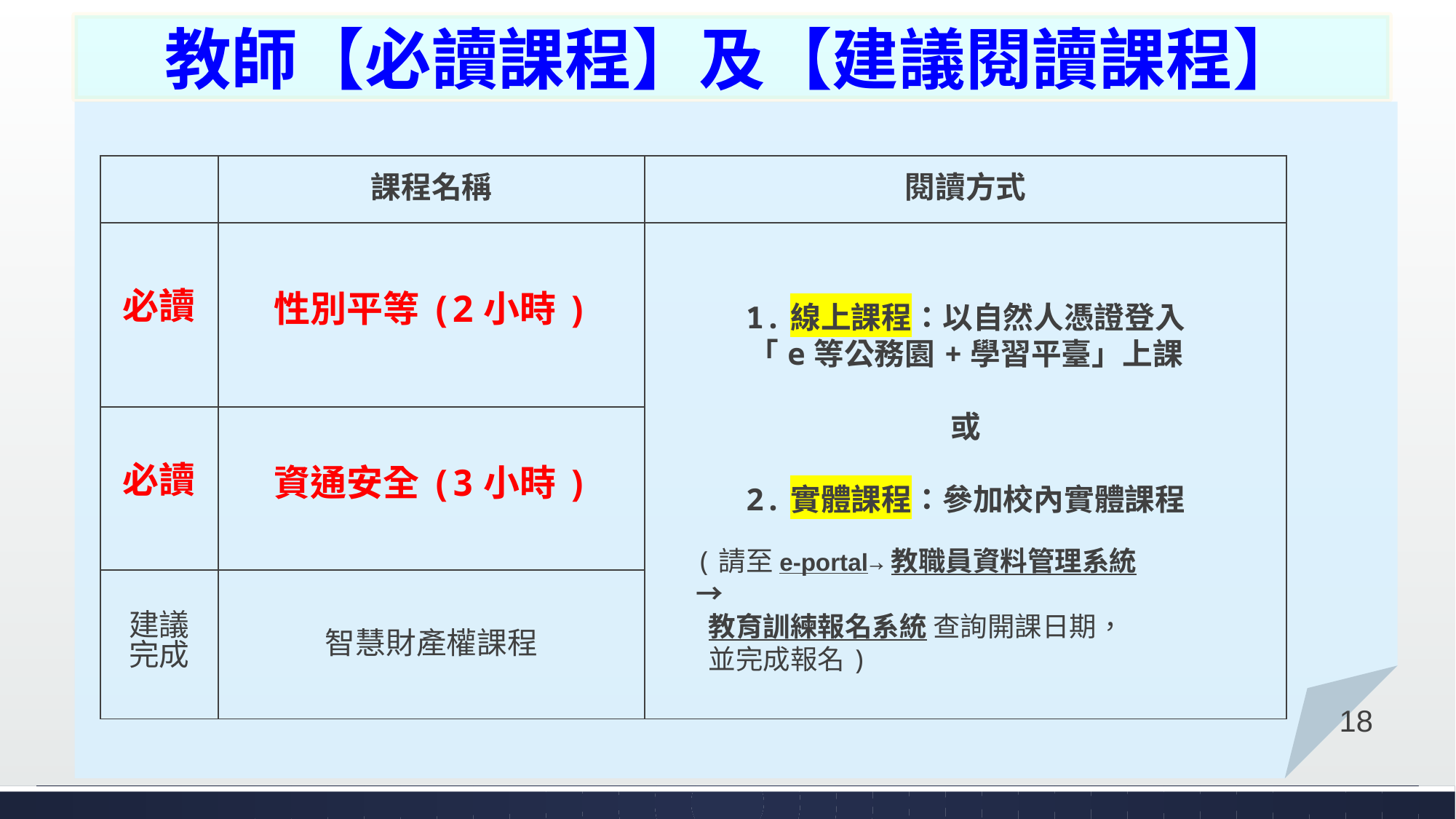

教師【必讀課程】及【建議閱讀課程】
(請至e-portal→教職員資料管理系統→
 教育訓練報名系統 查詢開課日期，
 並完成報名)

|  | 課程名稱 | 閱讀方式 |
| --- | --- | --- |
| 必讀 | 性別平等(2小時) | 1.線上課程：以自然人憑證登入 「e等公務園+學習平臺」上課 或 2.實體課程：參加校內實體課程 |
| 必讀 | 資通安全(3小時) | 1.線上課程：以自然人憑證登入 「e等公務園+學習平臺」上課 或 2.實體課程：參加校內實體課程 |
| 建議 完成 | 智慧財產權課程 |  |

#
18